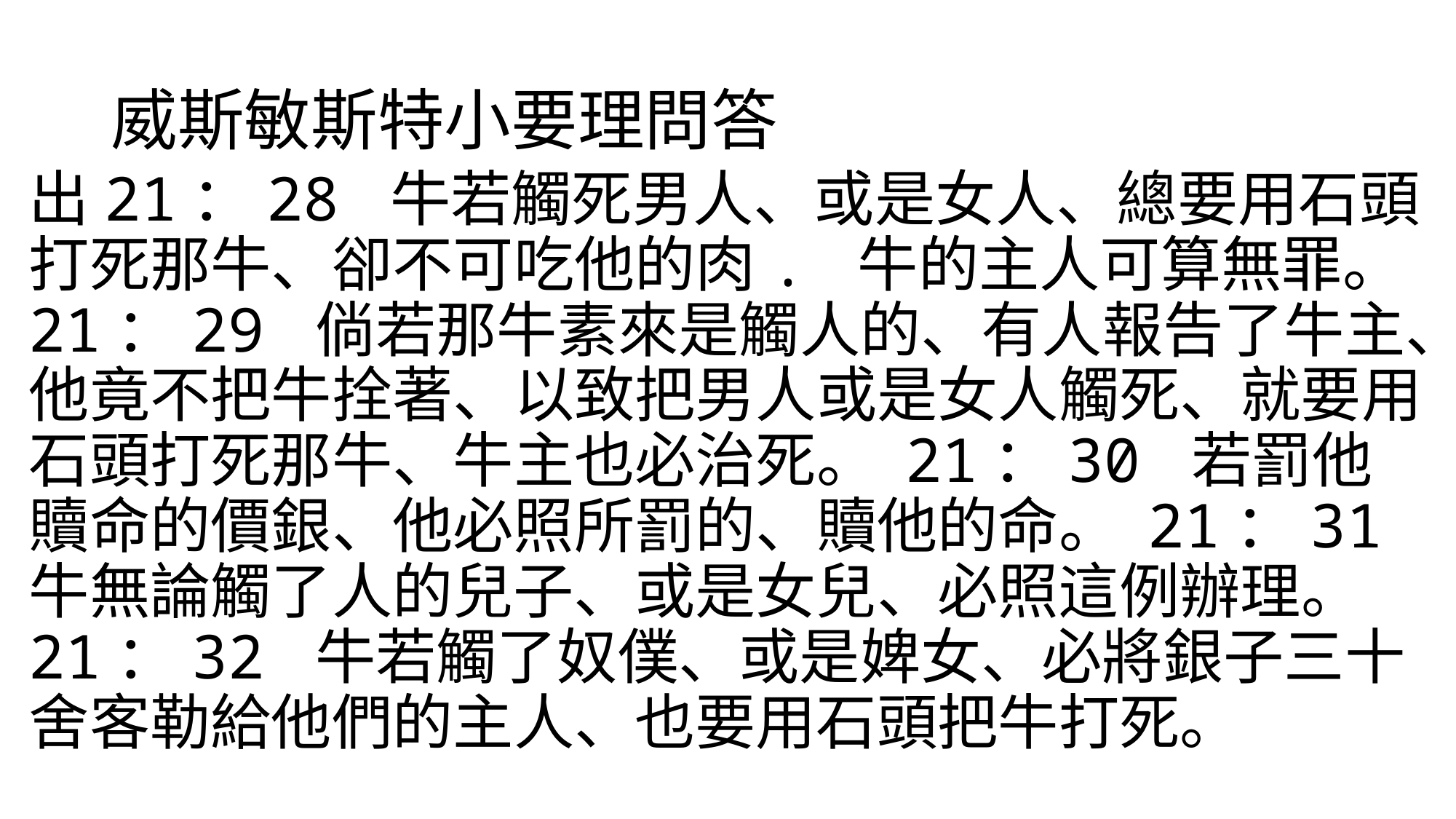

# 威斯敏斯特小要理問答
出21：28 牛若觸死男人、或是女人、總要用石頭打死那牛、卻不可吃他的肉. 牛的主人可算無罪。 21：29 倘若那牛素來是觸人的、有人報告了牛主、他竟不把牛拴著、以致把男人或是女人觸死、就要用石頭打死那牛、牛主也必治死。 21：30 若罰他贖命的價銀、他必照所罰的、贖他的命。 21：31 牛無論觸了人的兒子、或是女兒、必照這例辦理。 21：32 牛若觸了奴僕、或是婢女、必將銀子三十舍客勒給他們的主人、也要用石頭把牛打死。